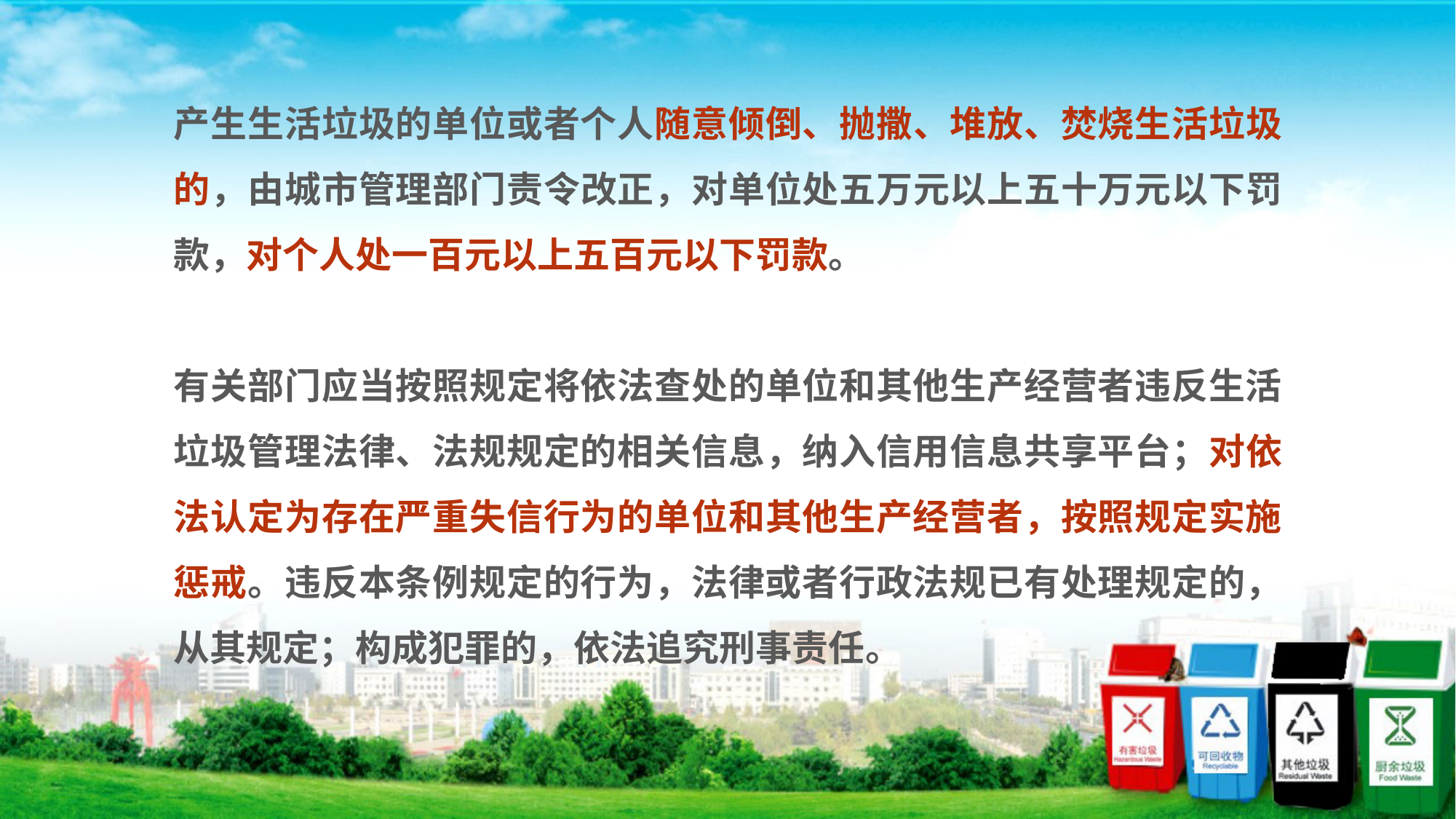

产生生活垃圾的单位或者个人随意倾倒、抛撒、堆放、焚烧生活垃圾的，由城市管理部门责令改正，对单位处五万元以上五十万元以下罚款，对个人处一百元以上五百元以下罚款。

有关部门应当按照规定将依法查处的单位和其他生产经营者违反生活垃圾管理法律、法规规定的相关信息，纳入信用信息共享平台；对依法认定为存在严重失信行为的单位和其他生产经营者，按照规定实施惩戒。违反本条例规定的行为，法律或者行政法规已有处理规定的，从其规定；构成犯罪的，依法追究刑事责任。